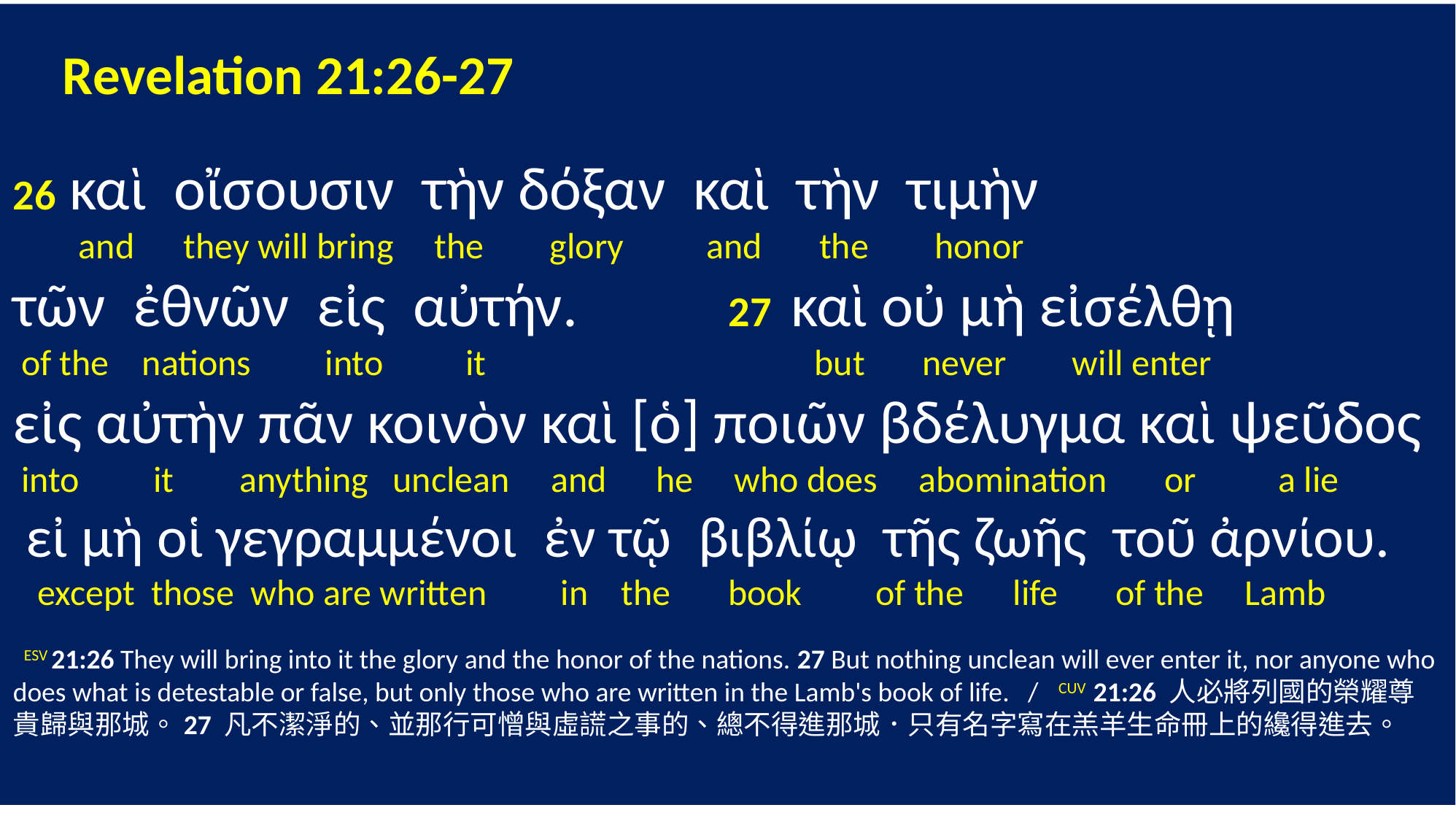

Revelation 21:26-27

26 καὶ  οἴσουσιν  τὴν δόξαν  καὶ  τὴν  τιμὴν
        and      they will bring     the        glory          and       the        honor
τῶν  ἐθνῶν  εἰς  αὐτήν.           27  καὶ οὐ μὴ εἰσέλθῃ
 of the    nations         into          it                                        but       never        will enter
εἰς αὐτὴν πᾶν κοινὸν καὶ [ὁ] ποιῶν βδέλυγμα καὶ ψεῦδος
 into         it        anything   unclean     and      he     who does     abomination       or          a lie
 εἰ μὴ οἱ γεγραμμένοι  ἐν τῷ  βιβλίῳ  τῆς ζωῆς  τοῦ ἀρνίου.
   except  those  who are written         in    the       book         of the      life       of the     Lamb

   ESV 21:26 They will bring into it the glory and the honor of the nations. 27 But nothing unclean will ever enter it, nor anyone who does what is detestable or false, but only those who are written in the Lamb's book of life.   /   CUV  21:26 人必將列國的榮耀尊貴歸與那城。27 凡不潔淨的、並那行可憎與虛謊之事的、總不得進那城．只有名字寫在羔羊生命冊上的纔得進去。